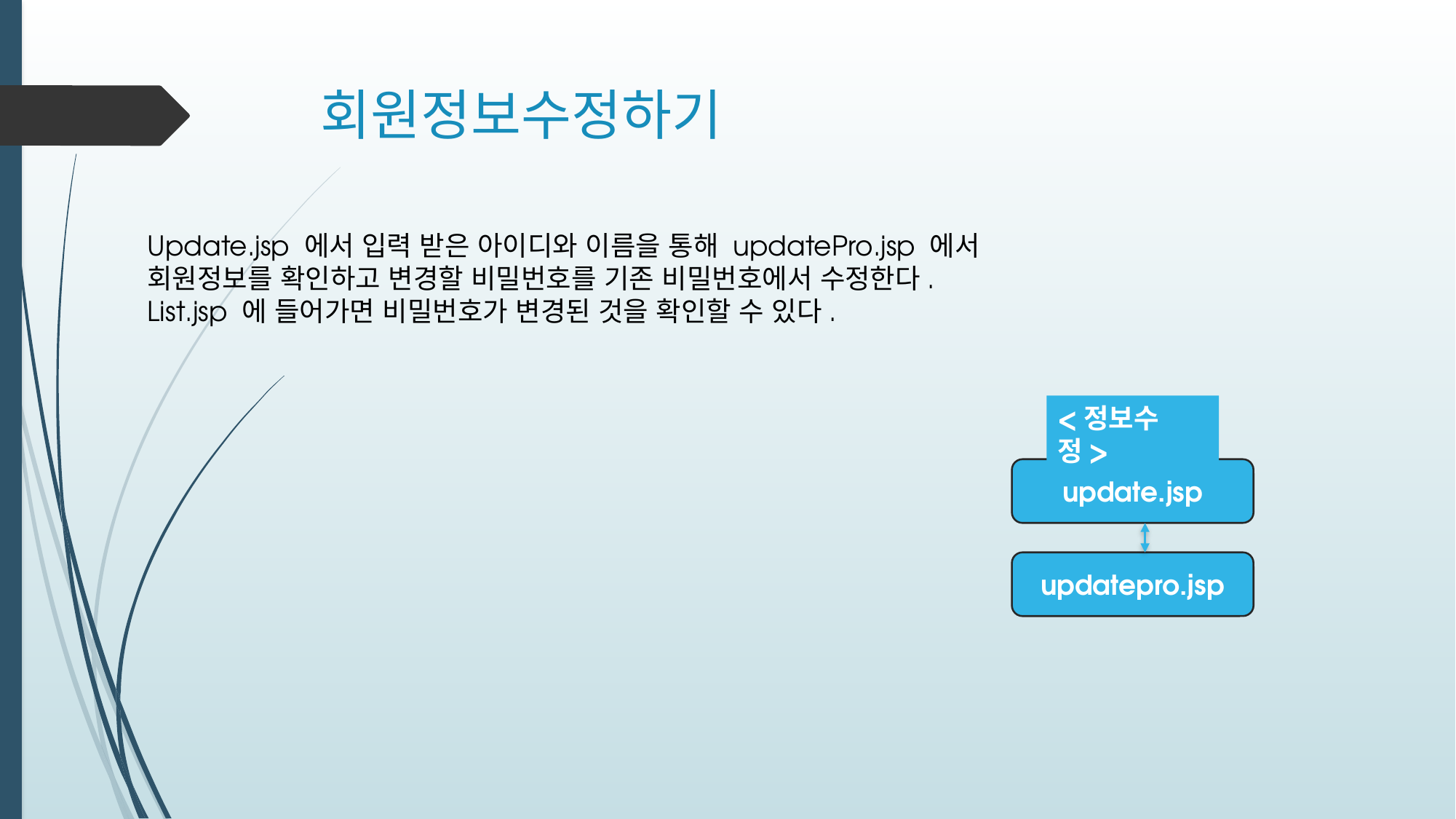

# 회원정보수정하기
Update.jsp 에서 입력 받은 아이디와 이름을 통해 updatePro.jsp 에서 회원정보를 확인하고 변경할 비밀번호를 기존 비밀번호에서 수정한다.
List.jsp 에 들어가면 비밀번호가 변경된 것을 확인할 수 있다.

<정보수정>
update.jsp
updatepro.jsp